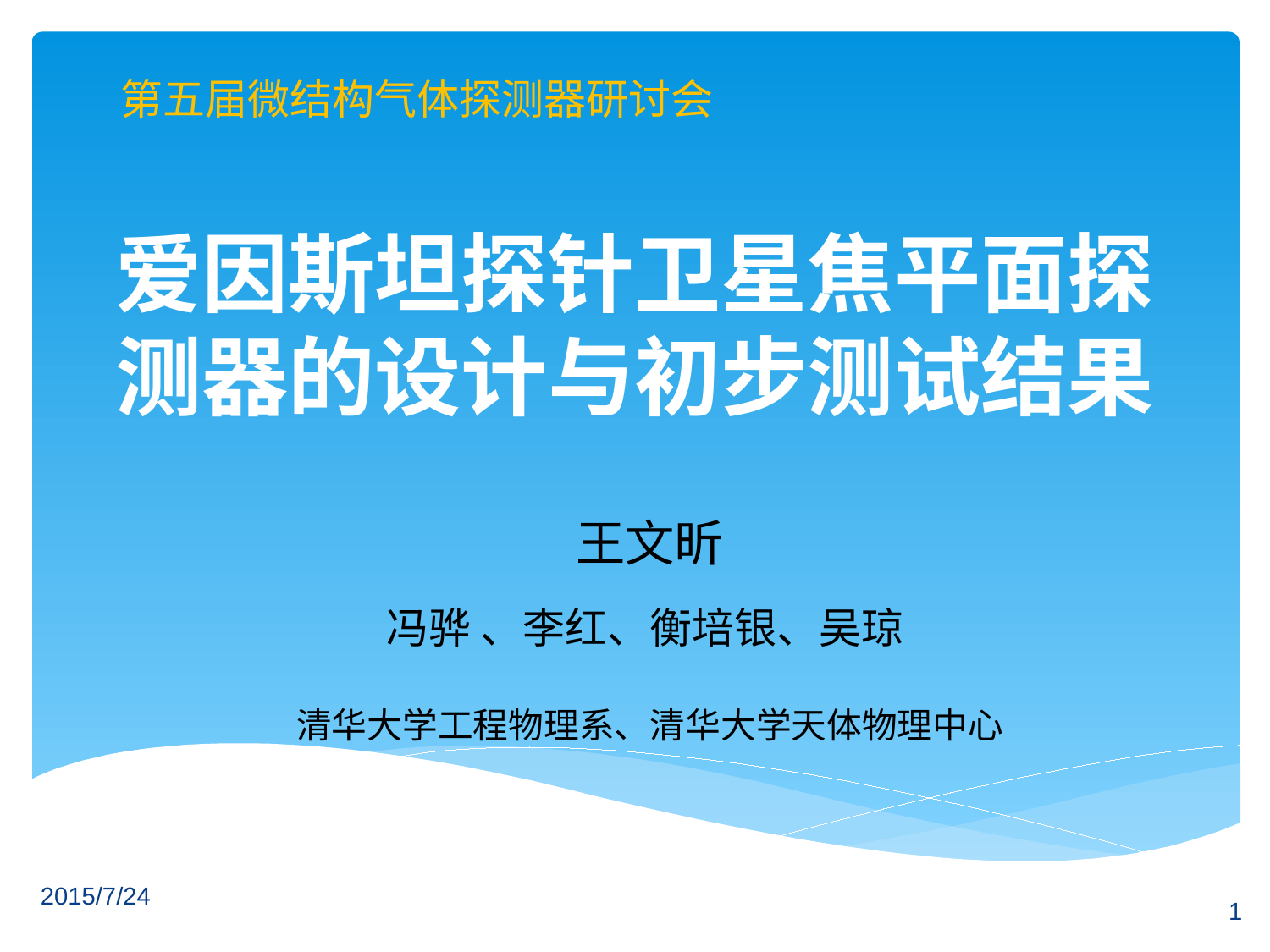

第五届微结构气体探测器研讨会
# 爱因斯坦探针卫星焦平面探测器的设计与初步测试结果
王文昕
冯骅 、李红、衡培银、吴琼

清华大学工程物理系、清华大学天体物理中心
2015/7/24
1